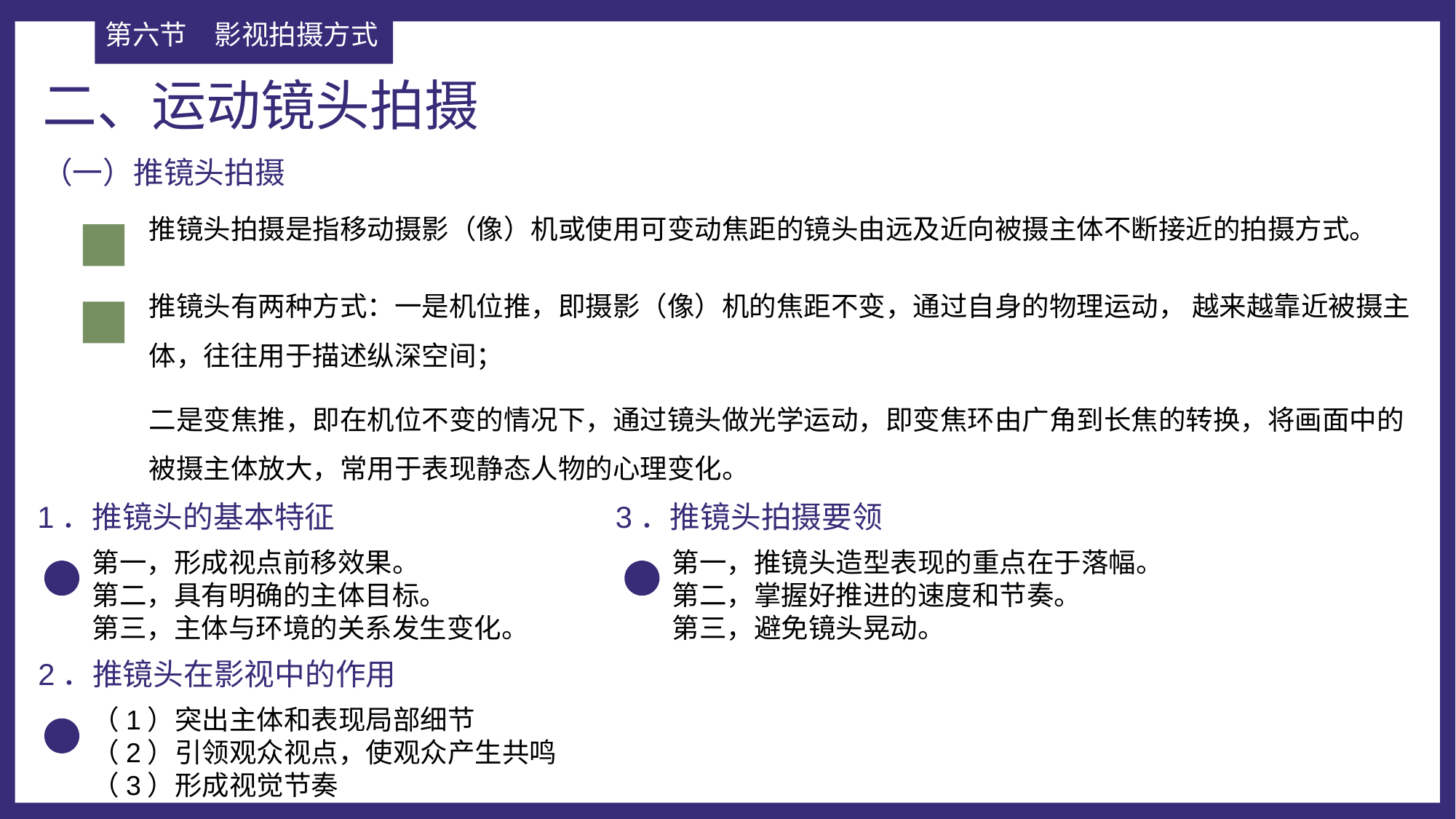

第六节	影视拍摄方式
二、运动镜头拍摄
（一）推镜头拍摄
推镜头拍摄是指移动摄影（像）机或使用可变动焦距的镜头由远及近向被摄主体不断接近的拍摄方式。

推镜头有两种方式：一是机位推，即摄影（像）机的焦距不变，通过自身的物理运动， 越来越靠近被摄主体，往往用于描述纵深空间；
二是变焦推，即在机位不变的情况下，通过镜头做光学运动，即变焦环由广角到长焦的转换，将画面中的被摄主体放大，常用于表现静态人物的心理变化。

1．推镜头的基本特征
3．推镜头拍摄要领
第一，形成视点前移效果。
第二，具有明确的主体目标。
第三，主体与环境的关系发生变化。

第一，推镜头造型表现的重点在于落幅。
第二，掌握好推进的速度和节奏。
第三，避免镜头晃动。

2．推镜头在影视中的作用
（1）突出主体和表现局部细节
（2）引领观众视点，使观众产生共鸣
（3）形成视觉节奏